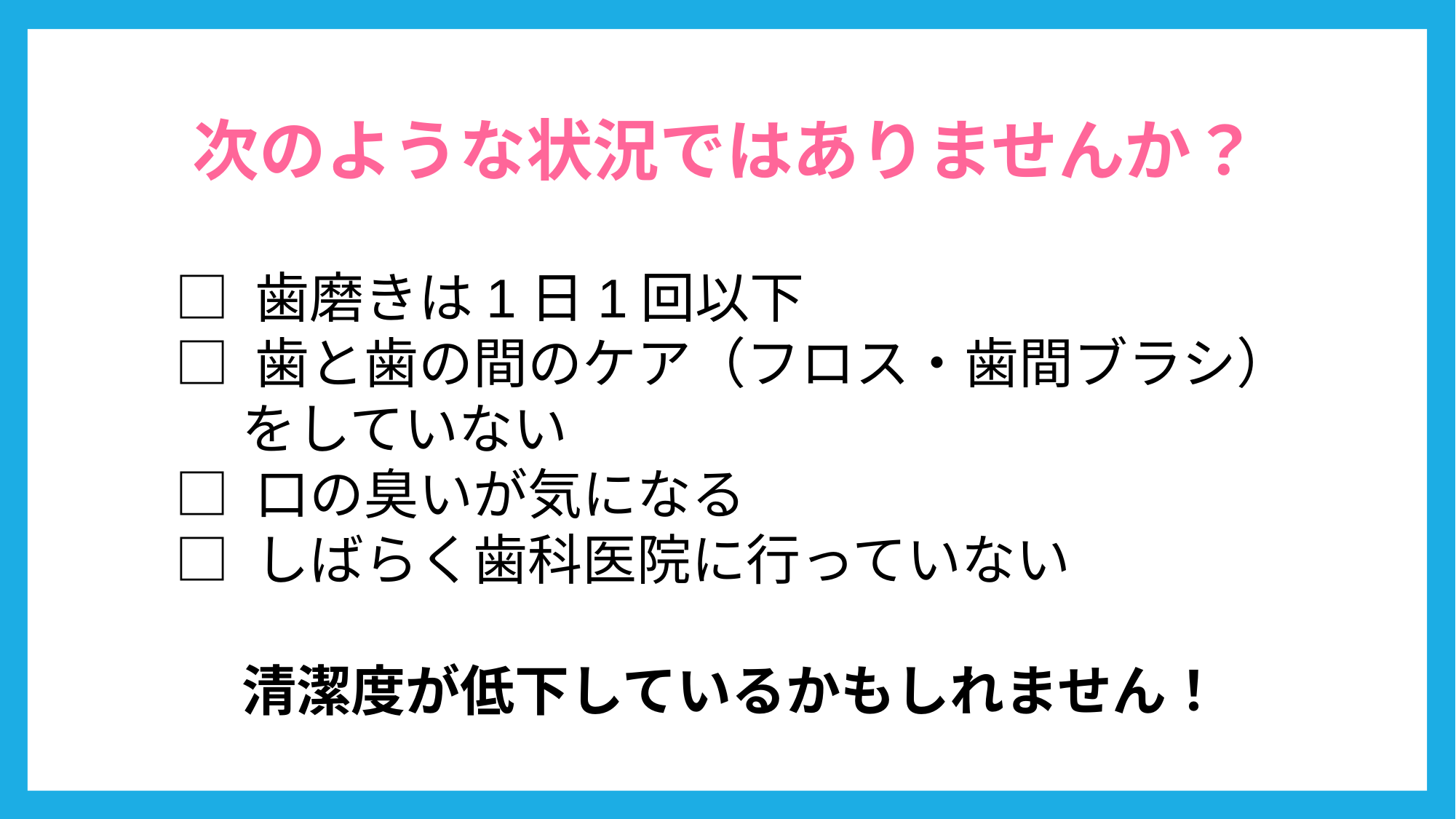

# 次のような状況ではありませんか？
□ 歯磨きは1日1回以下
□ 歯と歯の間のケア（フロス・歯間ブラシ）
　 をしていない
□ 口の臭いが気になる
□ しばらく歯科医院に行っていない

　 清潔度が低下しているかもしれません！